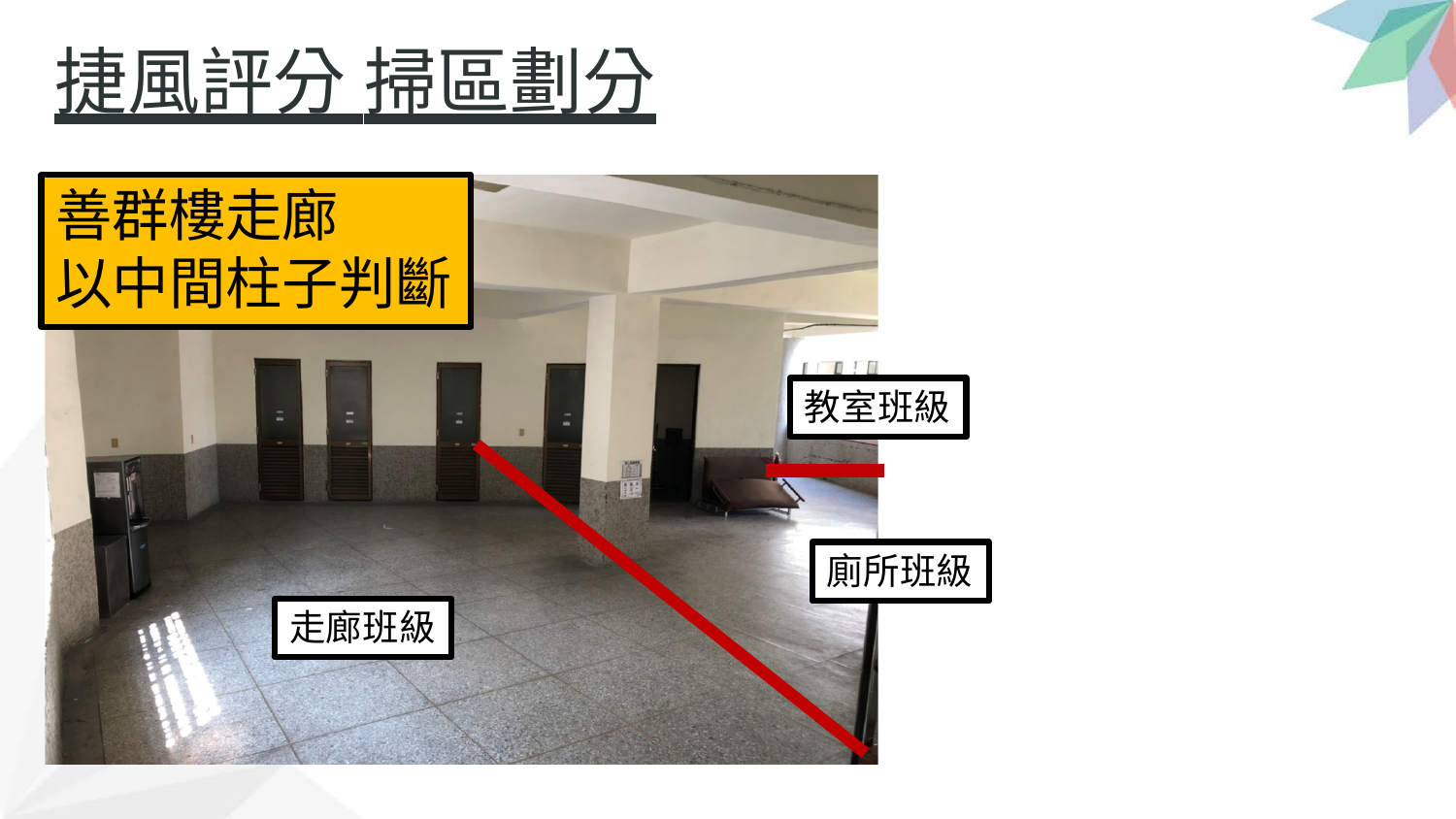

# 捷風評分 掃區劃分

善群樓走廊
以中間柱子判斷

教室班級

廁所班級

走廊班級